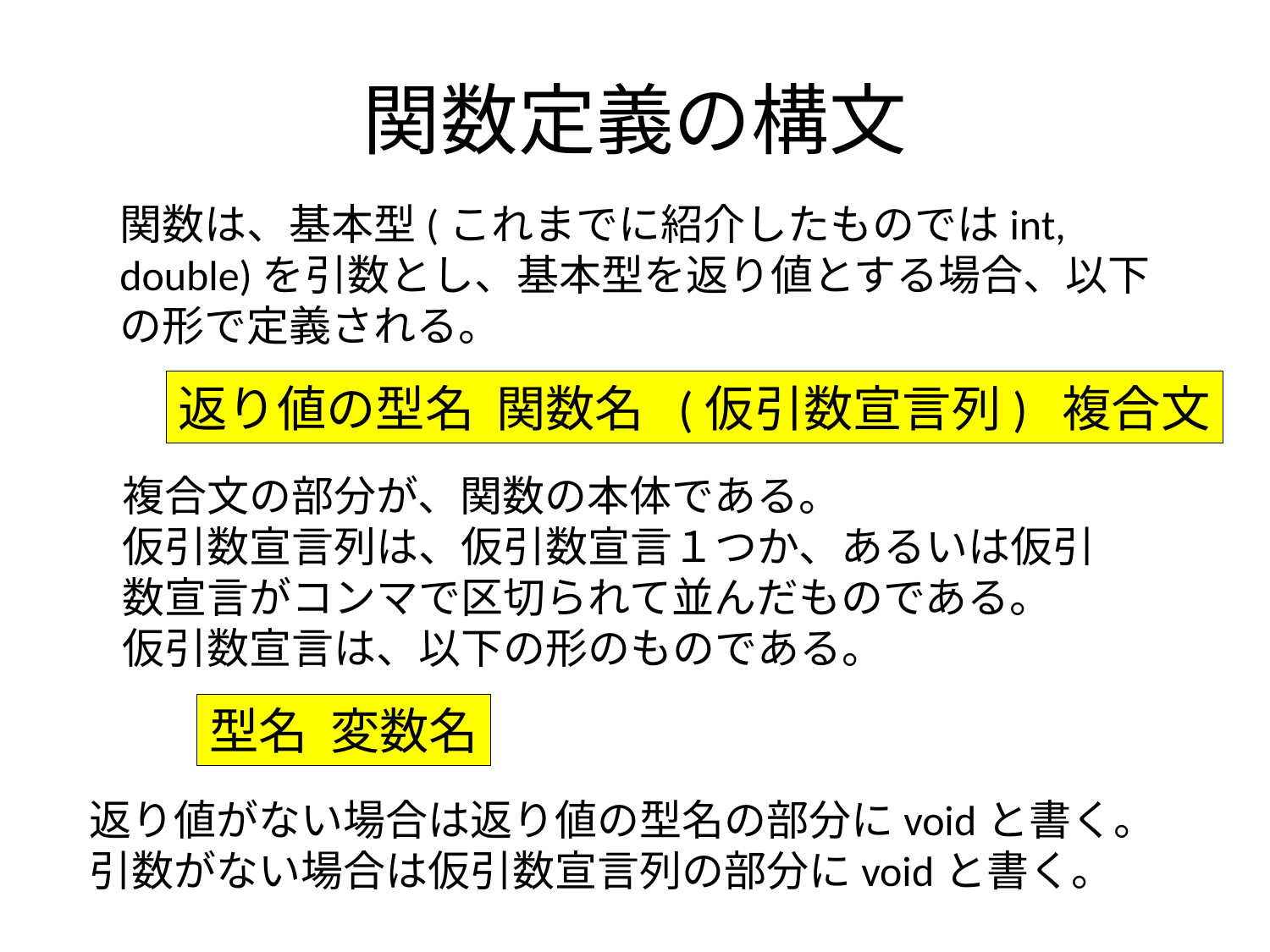

# 関数定義の構文
関数は、基本型(これまでに紹介したものではint, double)を引数とし、基本型を返り値とする場合、以下の形で定義される。
返り値の型名  関数名  (仮引数宣言列)  複合文
複合文の部分が、関数の本体である。
仮引数宣言列は、仮引数宣言１つか、あるいは仮引数宣言がコンマで区切られて並んだものである。
仮引数宣言は、以下の形のものである。
型名  変数名
返り値がない場合は返り値の型名の部分にvoidと書く。
引数がない場合は仮引数宣言列の部分にvoidと書く。